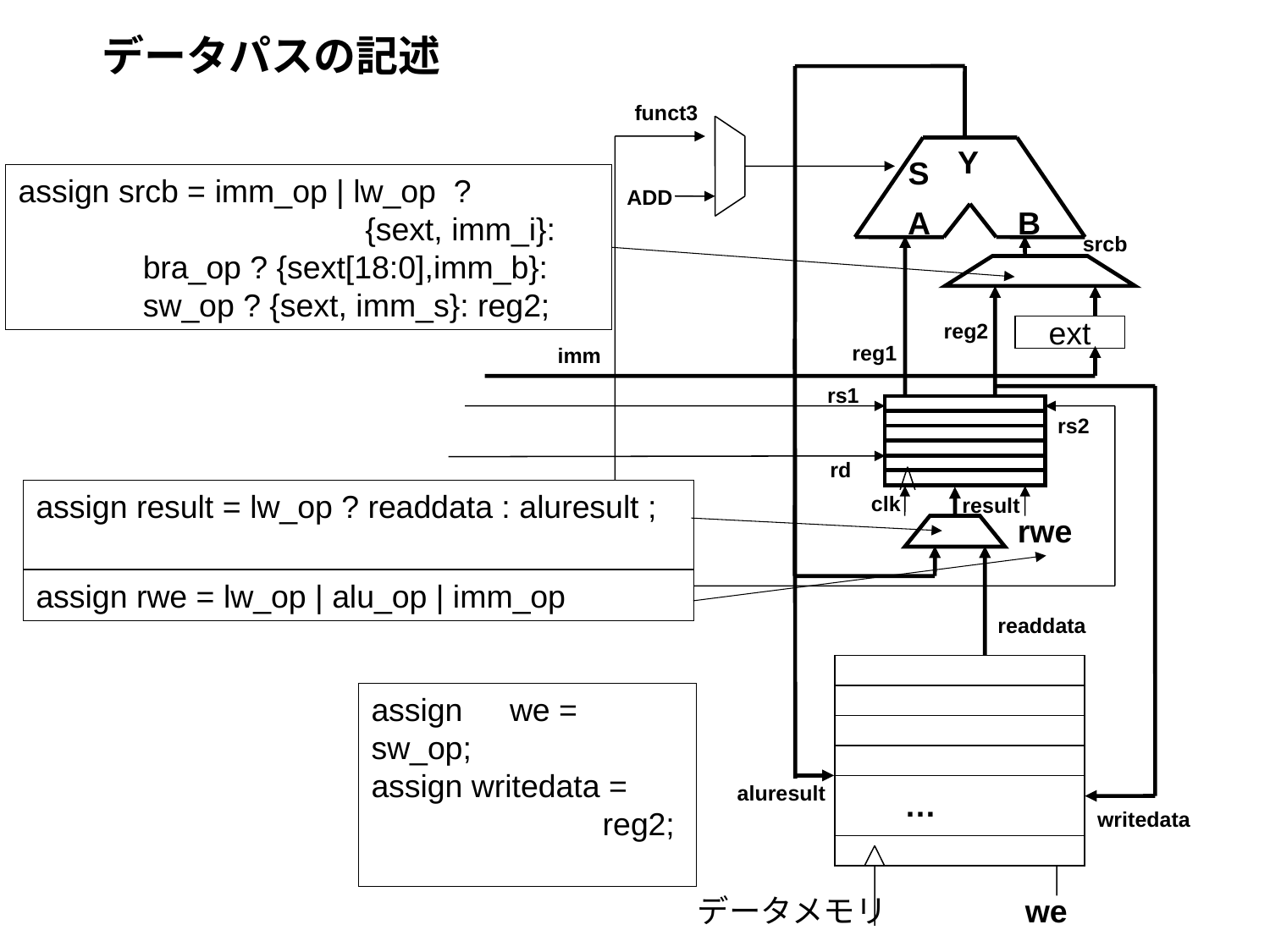

データパスの記述

funct3

Y

S
assign srcb = imm_op | lw_op  ?
                                       {sext, imm_i}:
              bra_op ? {sext[18:0],imm_b}:
              sw_op ? {sext, imm_s}: reg2;

ADD

A
B
srcb

reg2
ext
reg1
imm

rs1

rs2

rd

assign result = lw_op ? readdata : aluresult ;

clk
result

rwe

assign rwe = lw_op | alu_op | imm_op

readdata

assign　we = sw_op;
assign writedata =
                          reg2;

aluresult

…

writedata

データメモリ
we